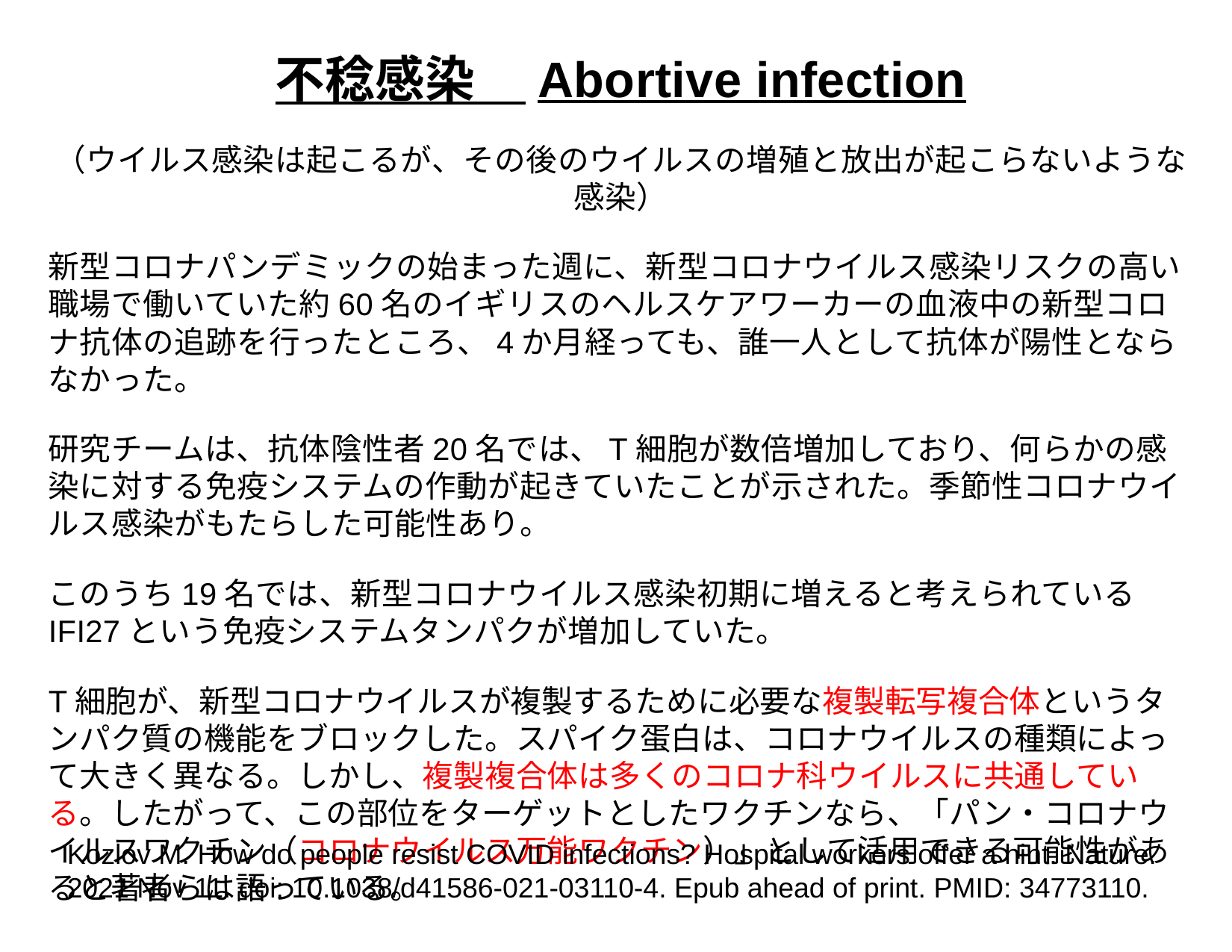

不稔感染　Abortive infection
（ウイルス感染は起こるが、その後のウイルスの増殖と放出が起こらないような感染）
新型コロナパンデミックの始まった週に、新型コロナウイルス感染リスクの高い職場で働いていた約60名のイギリスのヘルスケアワーカーの血液中の新型コロナ抗体の追跡を行ったところ、4か月経っても、誰一人として抗体が陽性とならなかった。
研究チームは、抗体陰性者20名では、T細胞が数倍増加しており、何らかの感染に対する免疫システムの作動が起きていたことが示された。季節性コロナウイルス感染がもたらした可能性あり。
このうち19名では、新型コロナウイルス感染初期に増えると考えられているIFI27という免疫システムタンパクが増加していた。
T細胞が、新型コロナウイルスが複製するために必要な複製転写複合体というタンパク質の機能をブロックした。スパイク蛋白は、コロナウイルスの種類によって大きく異なる。しかし、複製複合体は多くのコロナ科ウイルスに共通している。したがって、この部位をターゲットとしたワクチンなら、「パン・コロナウイルスワクチン（コロナウイルス万能ワクチン）」として活用できる可能性があると著者らは語っている。
Kozlov M. How do people resist COVID infections? Hospital workers offer a hint. Nature. 2021 Nov 11. doi: 10.1038/d41586-021-03110-4. Epub ahead of print. PMID: 34773110.